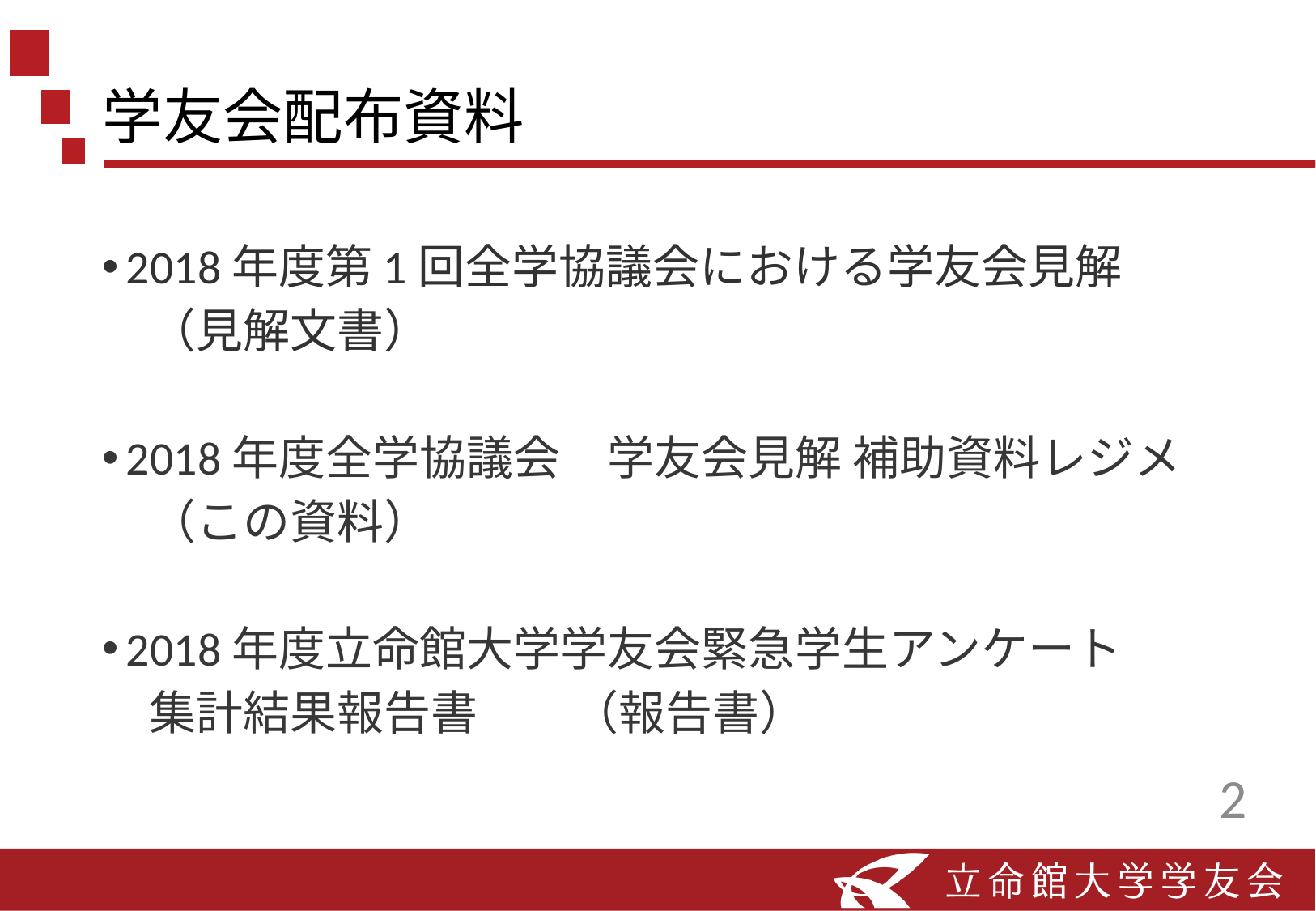

# 学友会配布資料
2018年度第1回全学協議会における学友会見解
　（見解文書）

2018年度全学協議会　学友会見解 補助資料レジメ
　（この資料）

2018年度立命館大学学友会緊急学生アンケート
　集計結果報告書　　（報告書）

2